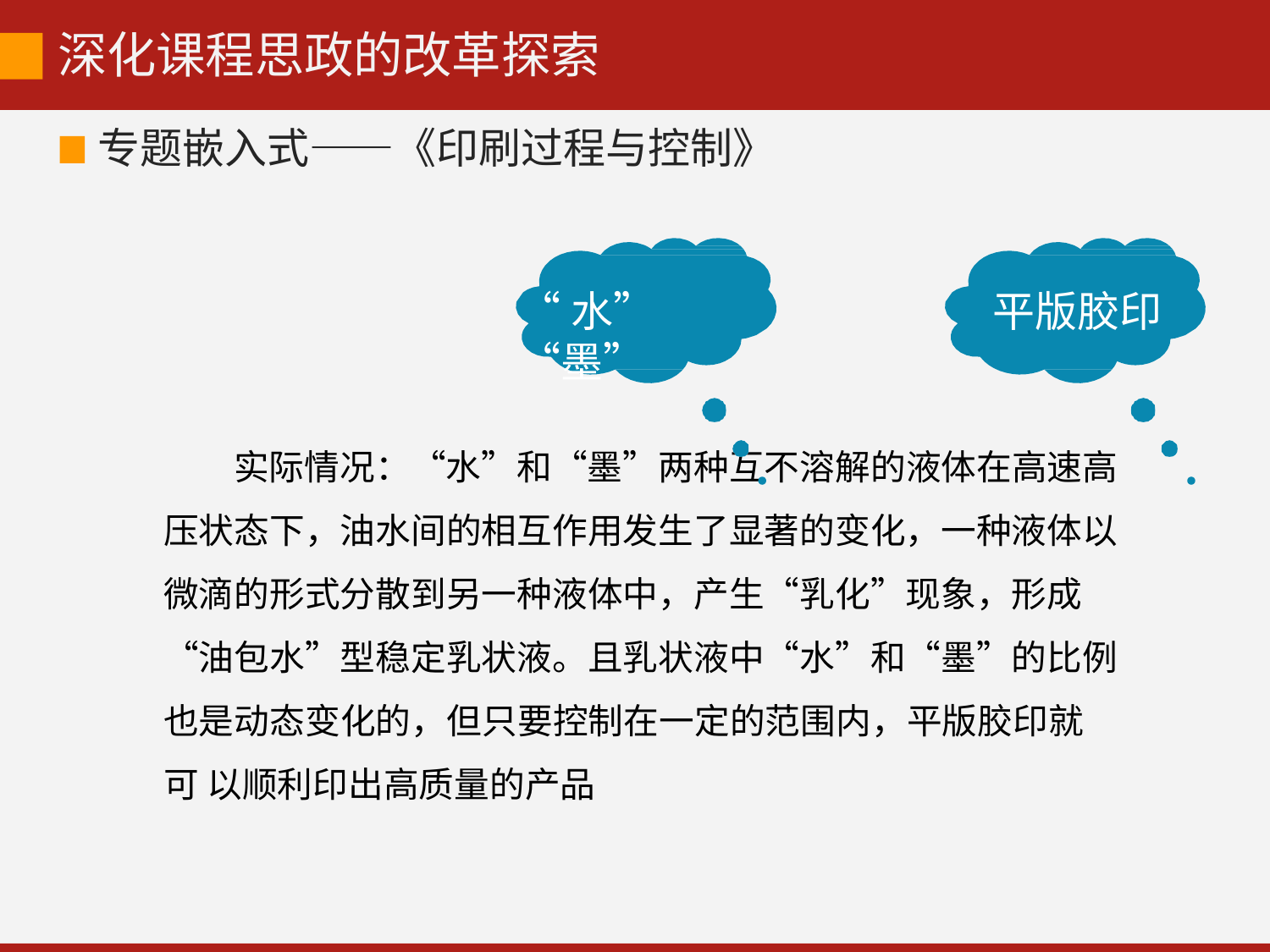

# 深化课程思政的改革探索
专题嵌入式——《印刷过程与控制》

“水” “墨”
平版胶印

实际情况：“水”和“墨”两种互不溶解的液体在高速高 压状态下，油水间的相互作用发生了显著的变化，一种液体以 微滴的形式分散到另一种液体中，产生“乳化”现象，形成 “油包水”型稳定乳状液。且乳状液中“水”和“墨”的比例 也是动态变化的，但只要控制在一定的范围内，平版胶印就可 以顺利印出高质量的产品